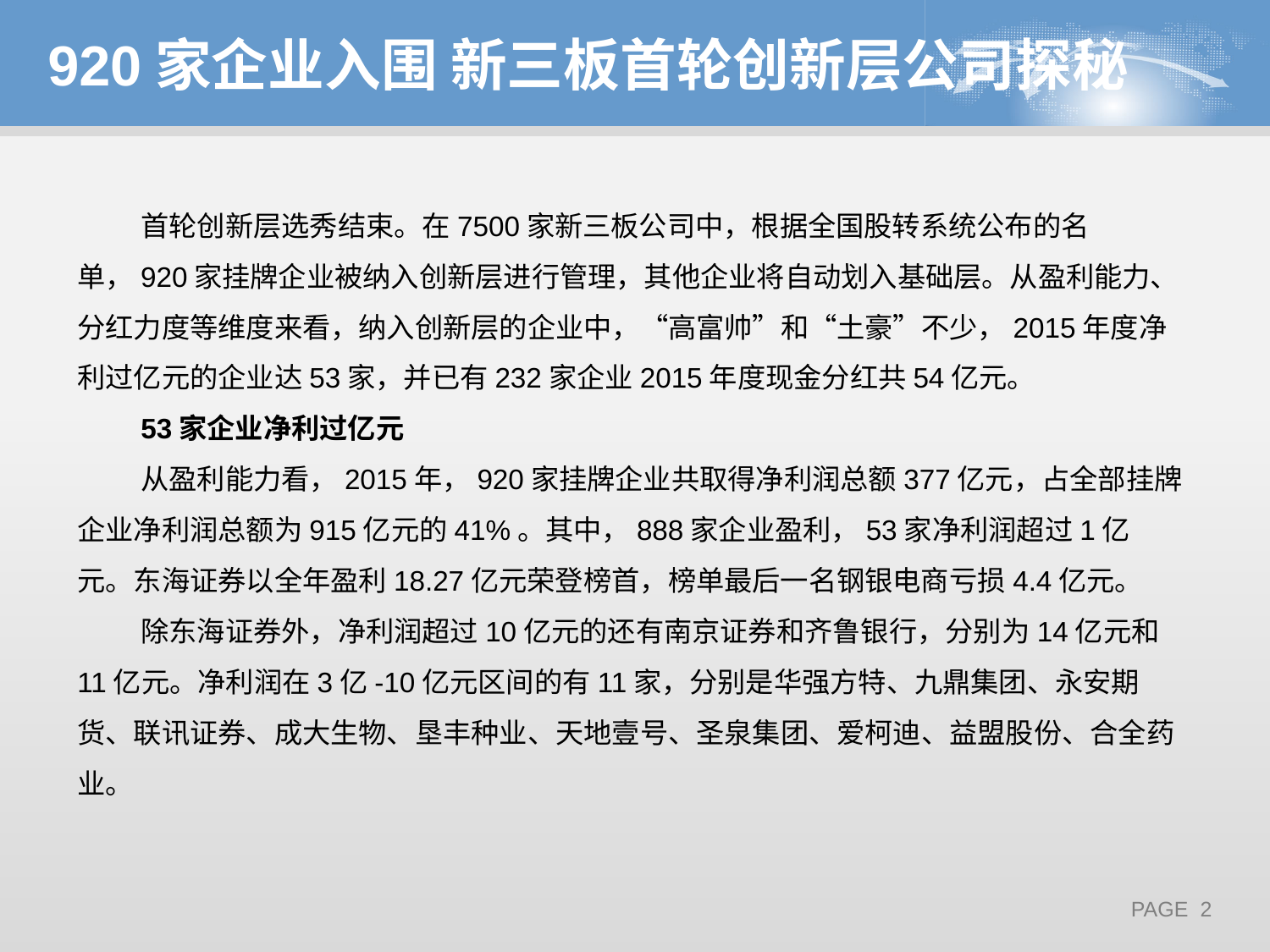

920家企业入围 新三板首轮创新层公司探秘
首轮创新层选秀结束。在7500家新三板公司中，根据全国股转系统公布的名单，920家挂牌企业被纳入创新层进行管理，其他企业将自动划入基础层。从盈利能力、分红力度等维度来看，纳入创新层的企业中，“高富帅”和“土豪”不少，2015年度净利过亿元的企业达53家，并已有232家企业2015年度现金分红共54亿元。
53家企业净利过亿元
从盈利能力看，2015年，920家挂牌企业共取得净利润总额377亿元，占全部挂牌企业净利润总额为915亿元的41%。其中，888家企业盈利，53家净利润超过1亿元。东海证券以全年盈利18.27亿元荣登榜首，榜单最后一名钢银电商亏损4.4亿元。
除东海证券外，净利润超过10亿元的还有南京证券和齐鲁银行，分别为14亿元和11亿元。净利润在3亿-10亿元区间的有11家，分别是华强方特、九鼎集团、永安期货、联讯证券、成大生物、垦丰种业、天地壹号、圣泉集团、爱柯迪、益盟股份、合全药业。